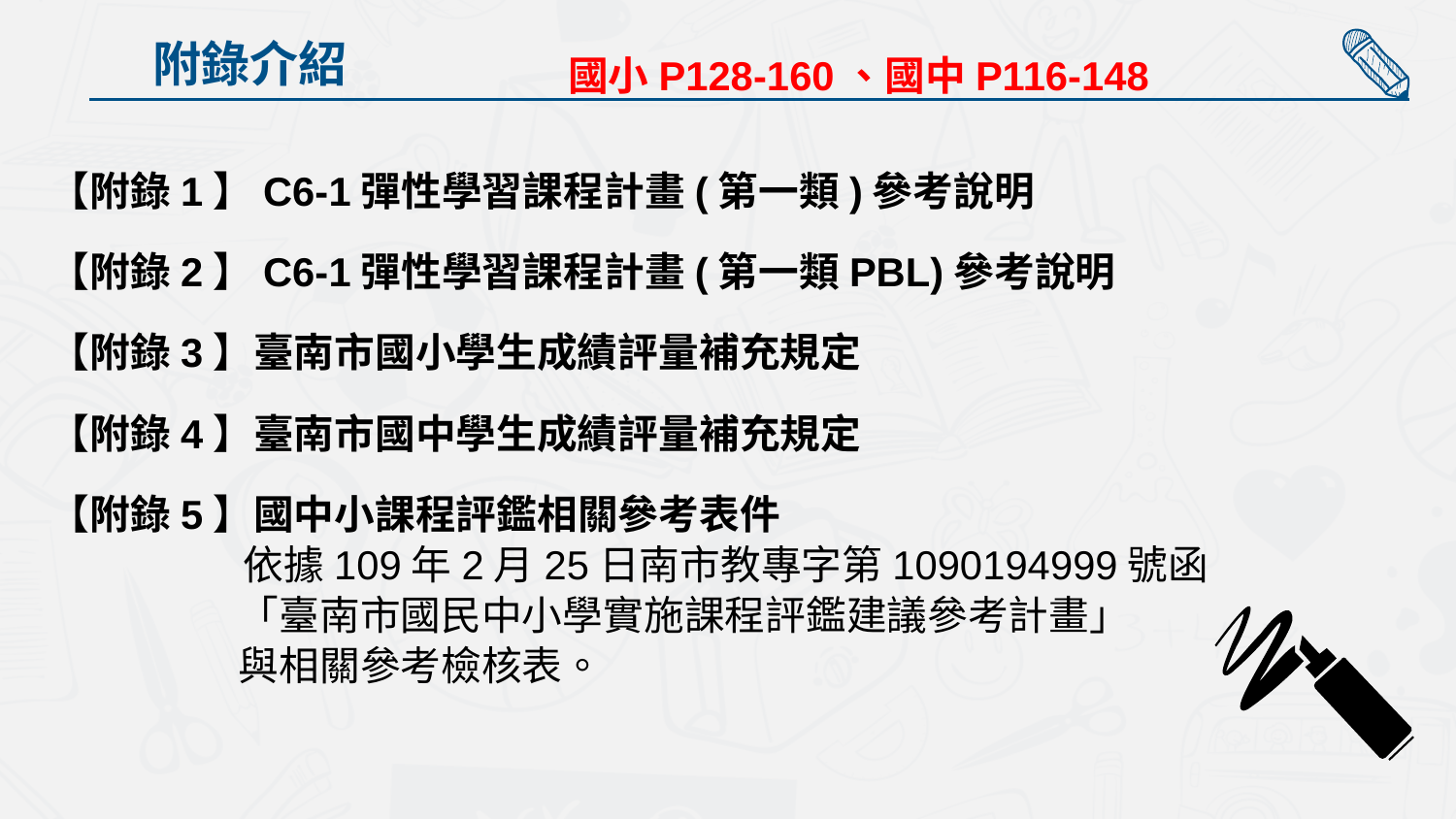

附錄介紹
國小P128-160、國中P116-148
【附錄1】C6-1彈性學習課程計畫(第一類)參考說明
【附錄2】C6-1彈性學習課程計畫(第一類PBL)參考說明
【附錄3】臺南市國小學生成績評量補充規定
【附錄4】臺南市國中學生成績評量補充規定
【附錄5】國中小課程評鑑相關參考表件
                    依據109年2月25日南市教專字第1090194999號函
                    「臺南市國民中小學實施課程評鑑建議參考計畫」
                    與相關參考檢核表。